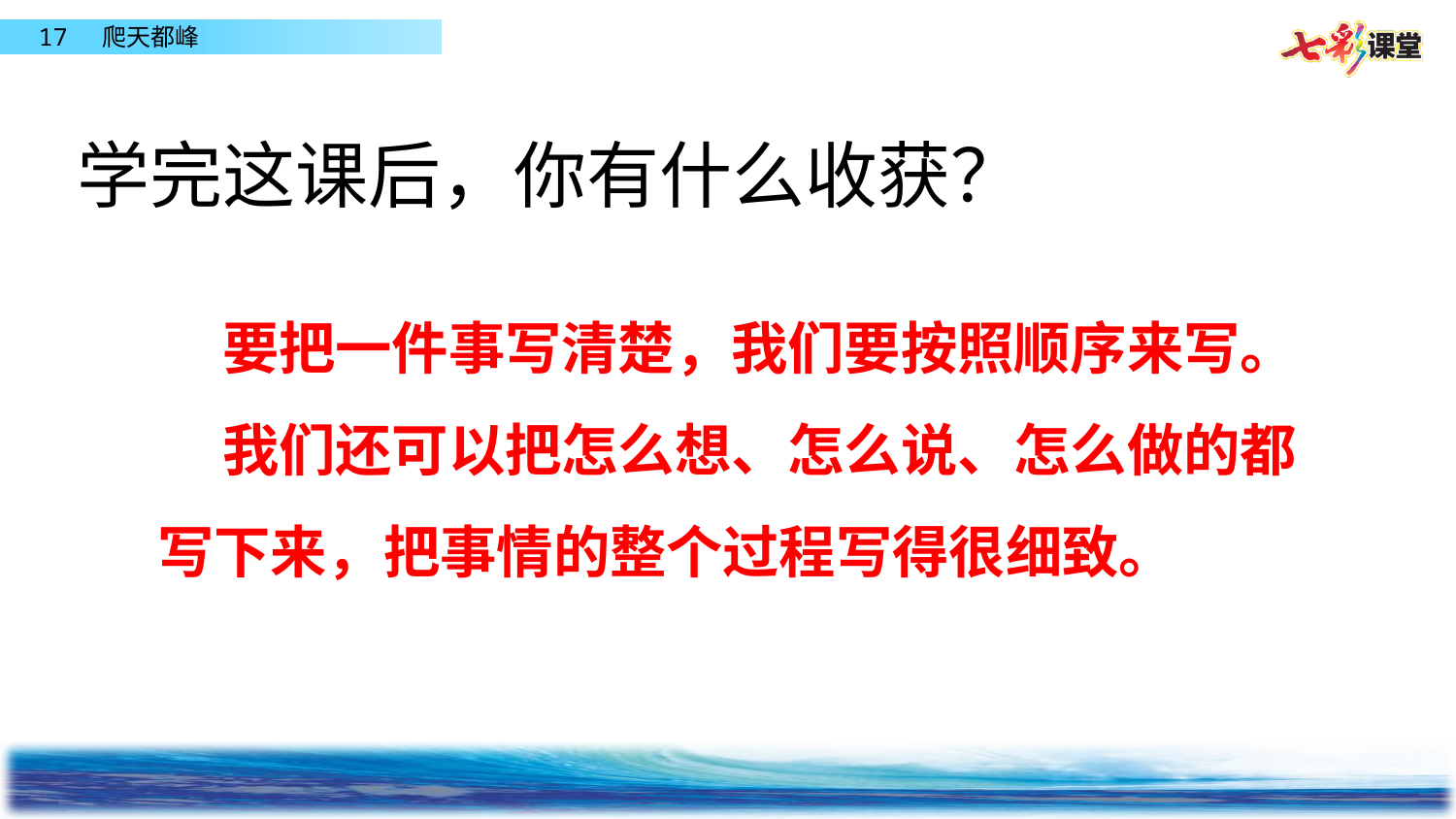

学完这课后，你有什么收获？
    要把一件事写清楚，我们要按照顺序来写。
    我们还可以把怎么想、怎么说、怎么做的都写下来，把事情的整个过程写得很细致。